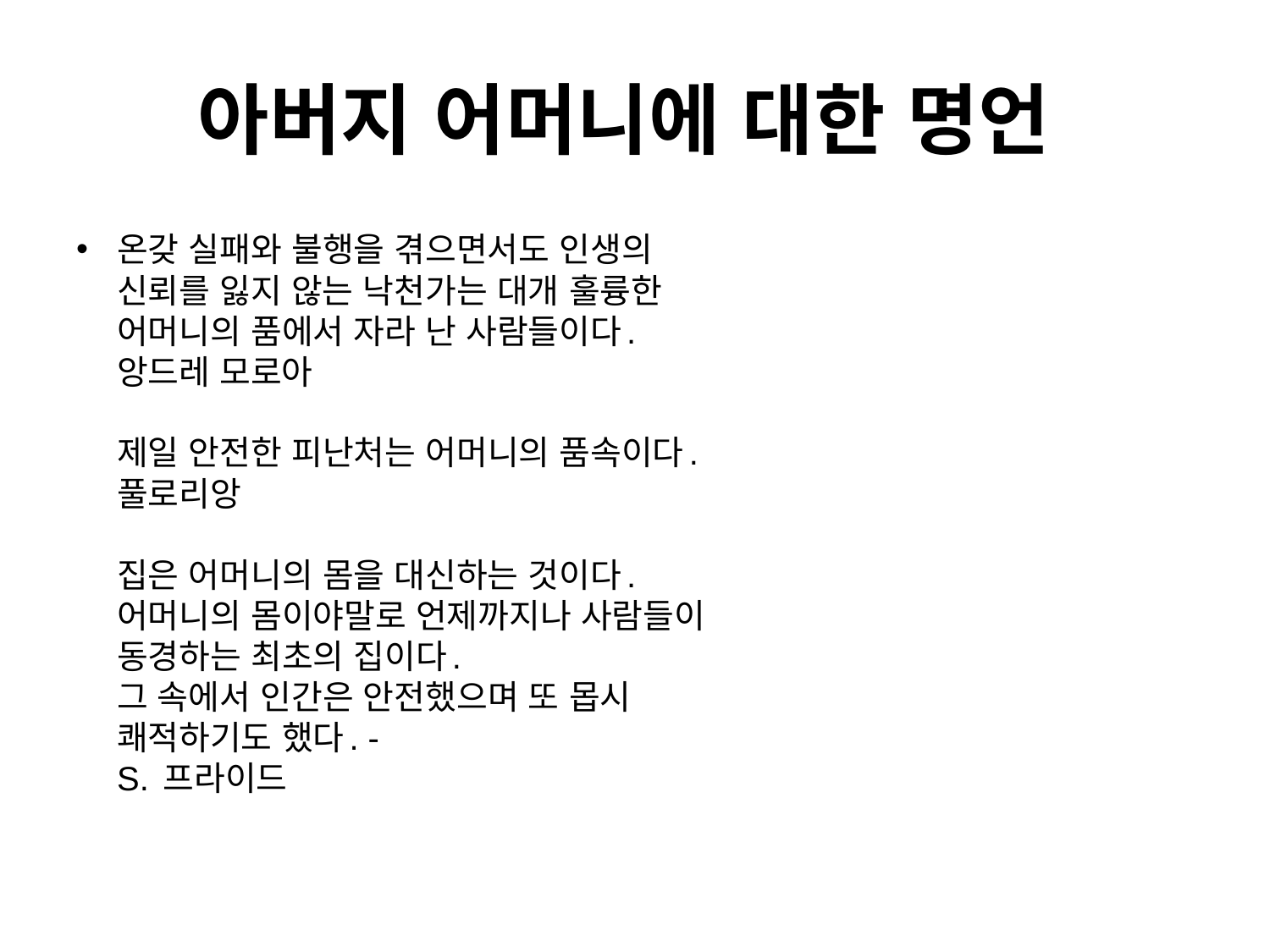

# 아버지 어머니에 대한 명언
온갖 실패와 불행을 겪으면서도 인생의
신뢰를 잃지 않는 낙천가는 대개 훌륭한
어머니의 품에서 자라 난 사람들이다.
앙드레 모로아
제일 안전한 피난처는 어머니의 품속이다.
풀로리앙
집은 어머니의 몸을 대신하는 것이다.
어머니의 몸이야말로 언제까지나 사람들이
동경하는 최초의 집이다.
그 속에서 인간은 안전했으며 또 몹시
쾌적하기도 했다. -
S. 프라이드